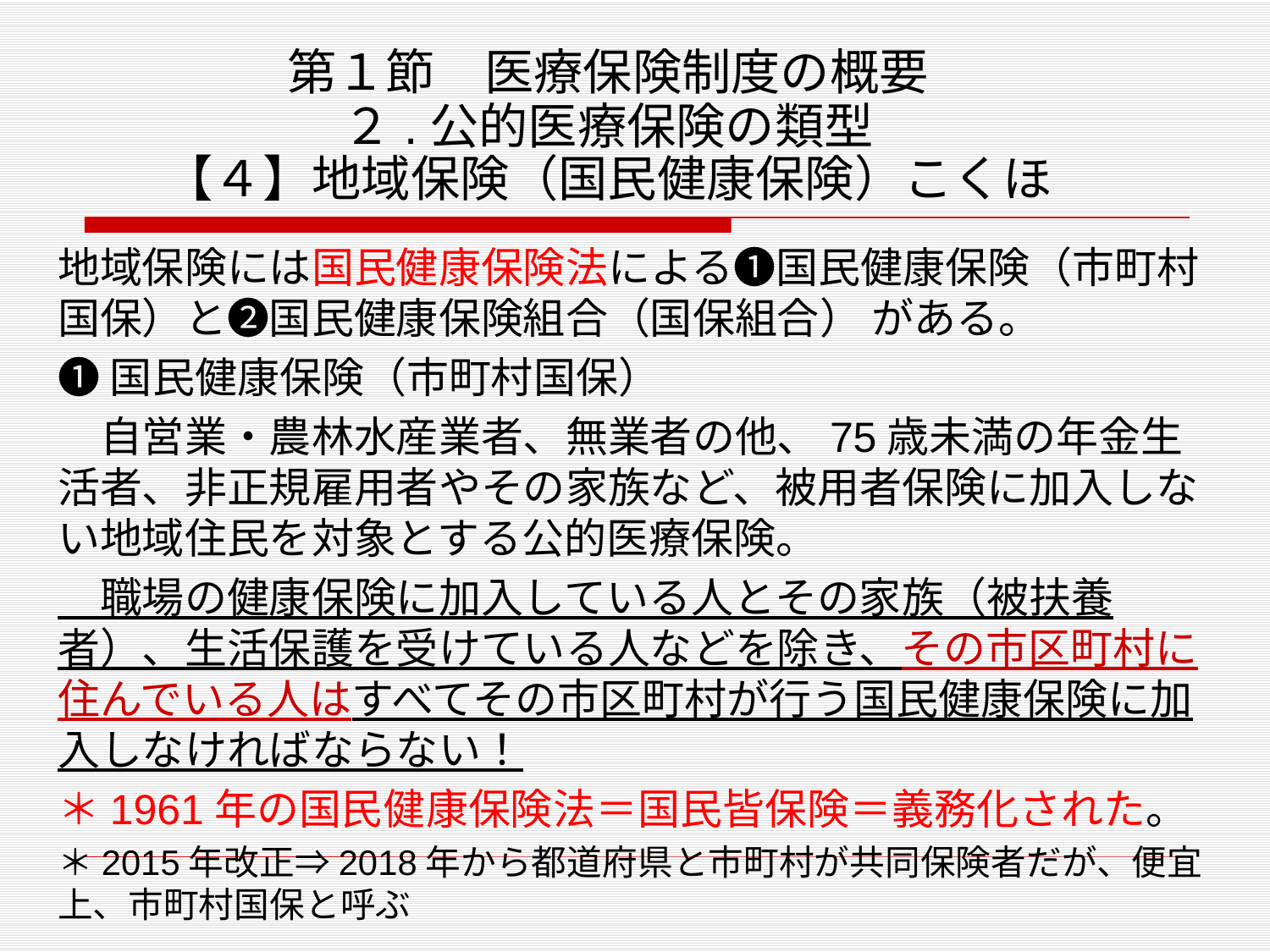

# 第１節　医療保険制度の概要 ２.公的医療保険の類型 【４】地域保険（国民健康保険）こくほ
地域保険には国民健康保険法による❶国民健康保険（市町村国保）と❷国民健康保険組合（国保組合） がある。
❶国民健康保険（市町村国保）
　自営業・農林水産業者、無業者の他、75歳未満の年金生活者、非正規雇用者やその家族など、被用者保険に加入しない地域住民を対象とする公的医療保険。
　職場の健康保険に加入している人とその家族（被扶養者）、生活保護を受けている人などを除き、その市区町村に住んでいる人はすべてその市区町村が行う国民健康保険に加入しなければならない！
＊1961年の国民健康保険法＝国民皆保険＝義務化された。
＊2015年改正⇒2018年から都道府県と市町村が共同保険者だが、便宜上、市町村国保と呼ぶ